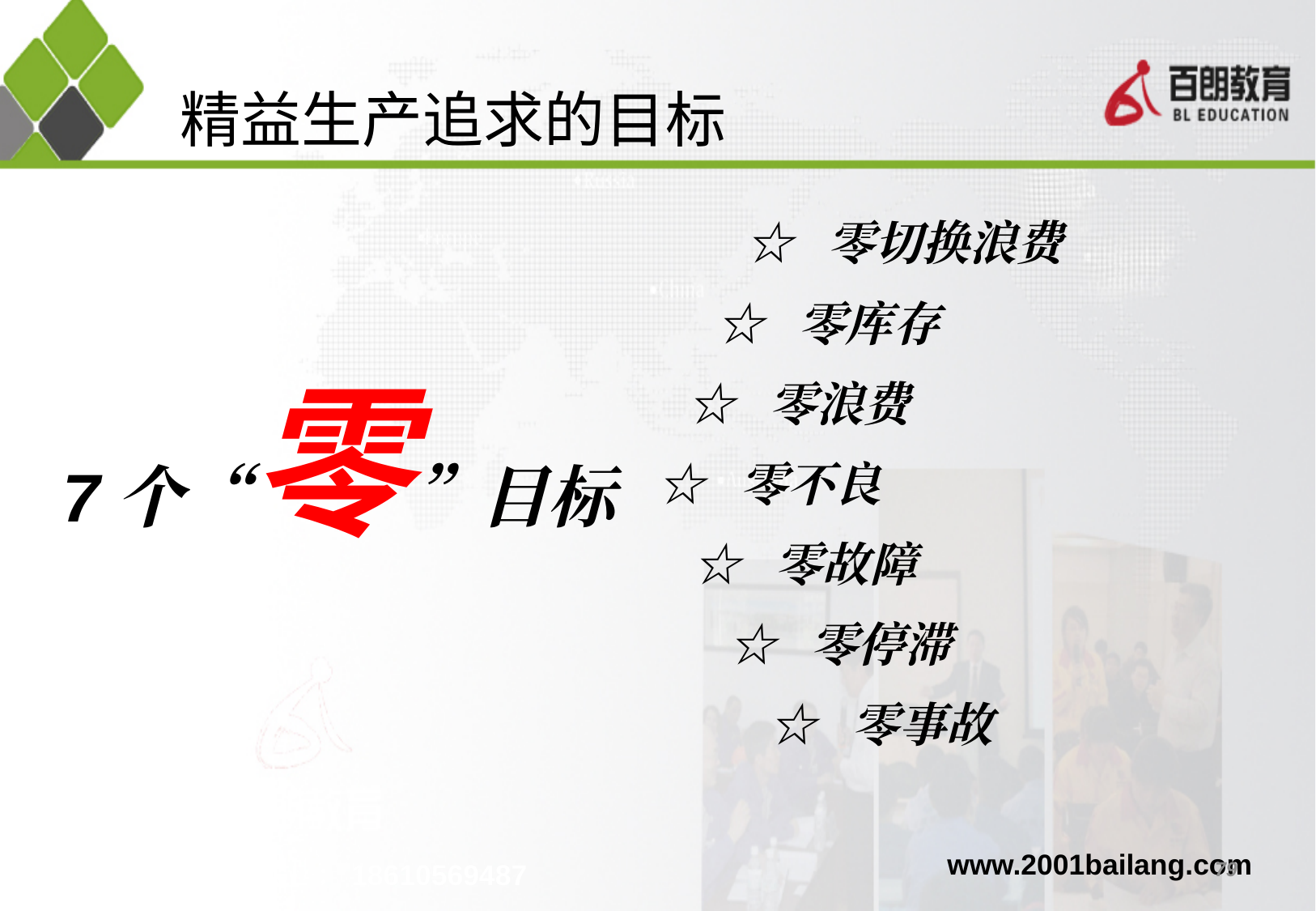

精益生产追求的目标
                       ☆  零切换浪费
          ☆  零库存
     ☆  零浪费
☆  零不良
      ☆  零故障
            ☆  零停滞
                   ☆  零事故
7个“零”目标
79